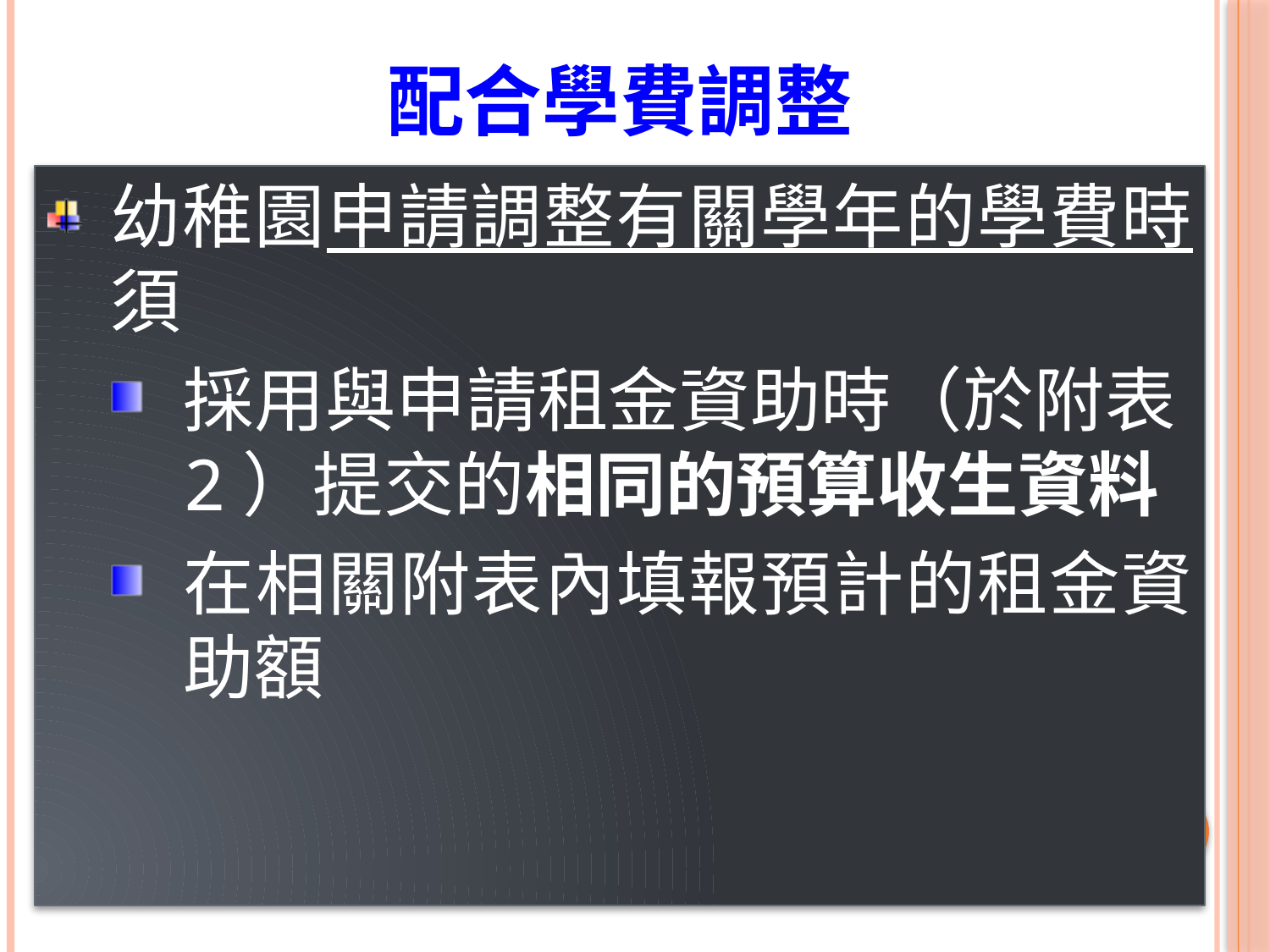

配合學費調整
幼稚園申請調整有關學年的學費時須
採用與申請租金資助時（於附表2）提交的相同的預算收生資料
在相關附表內填報預計的租金資助額